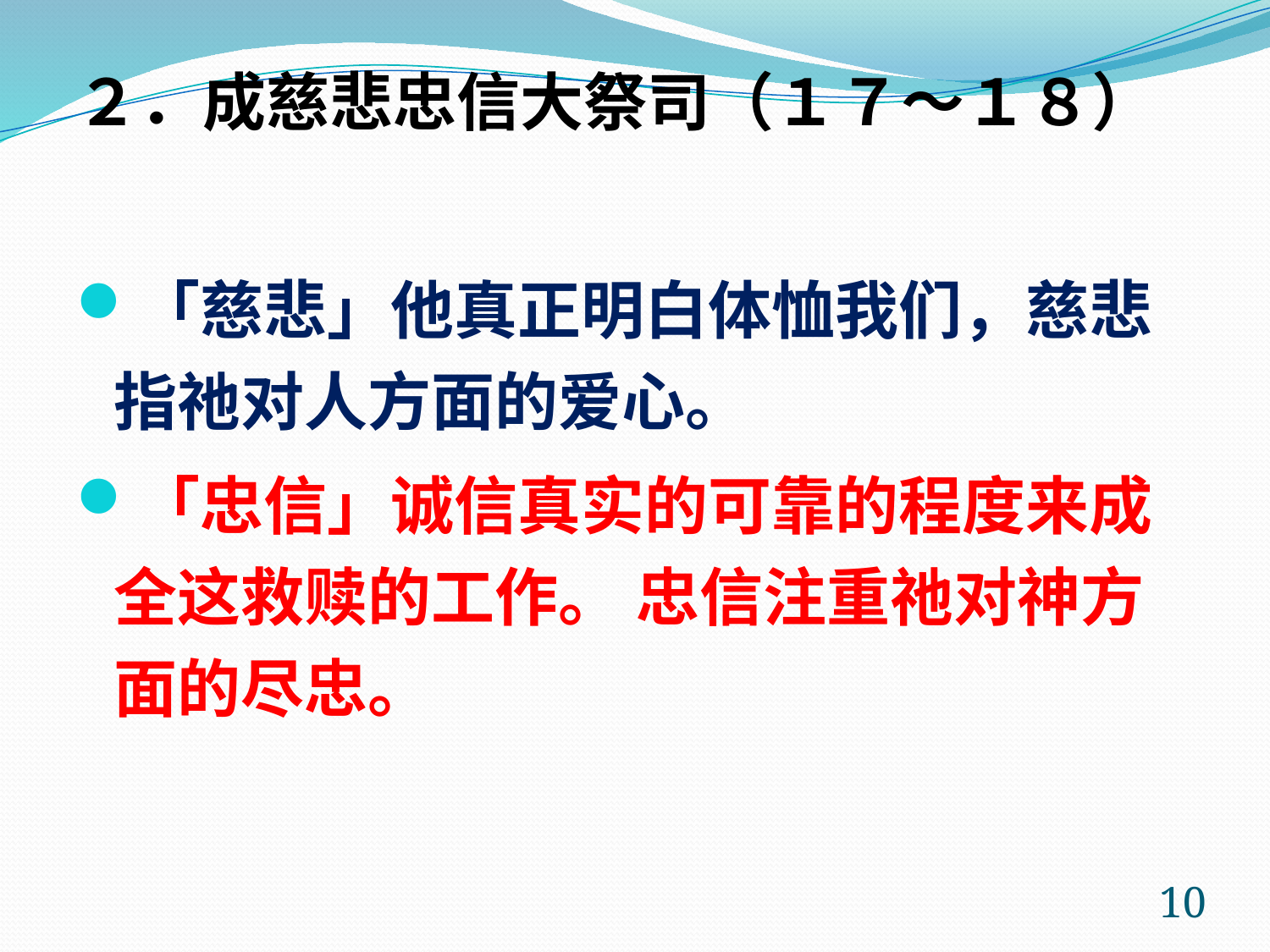

２．成慈悲忠信大祭司（１７～１８）

「慈悲」他真正明白体恤我们，慈悲指祂对人方面的爱心。
「忠信」诚信真实的可靠的程度来成全这救赎的工作。 忠信注重祂对神方面的尽忠。
10